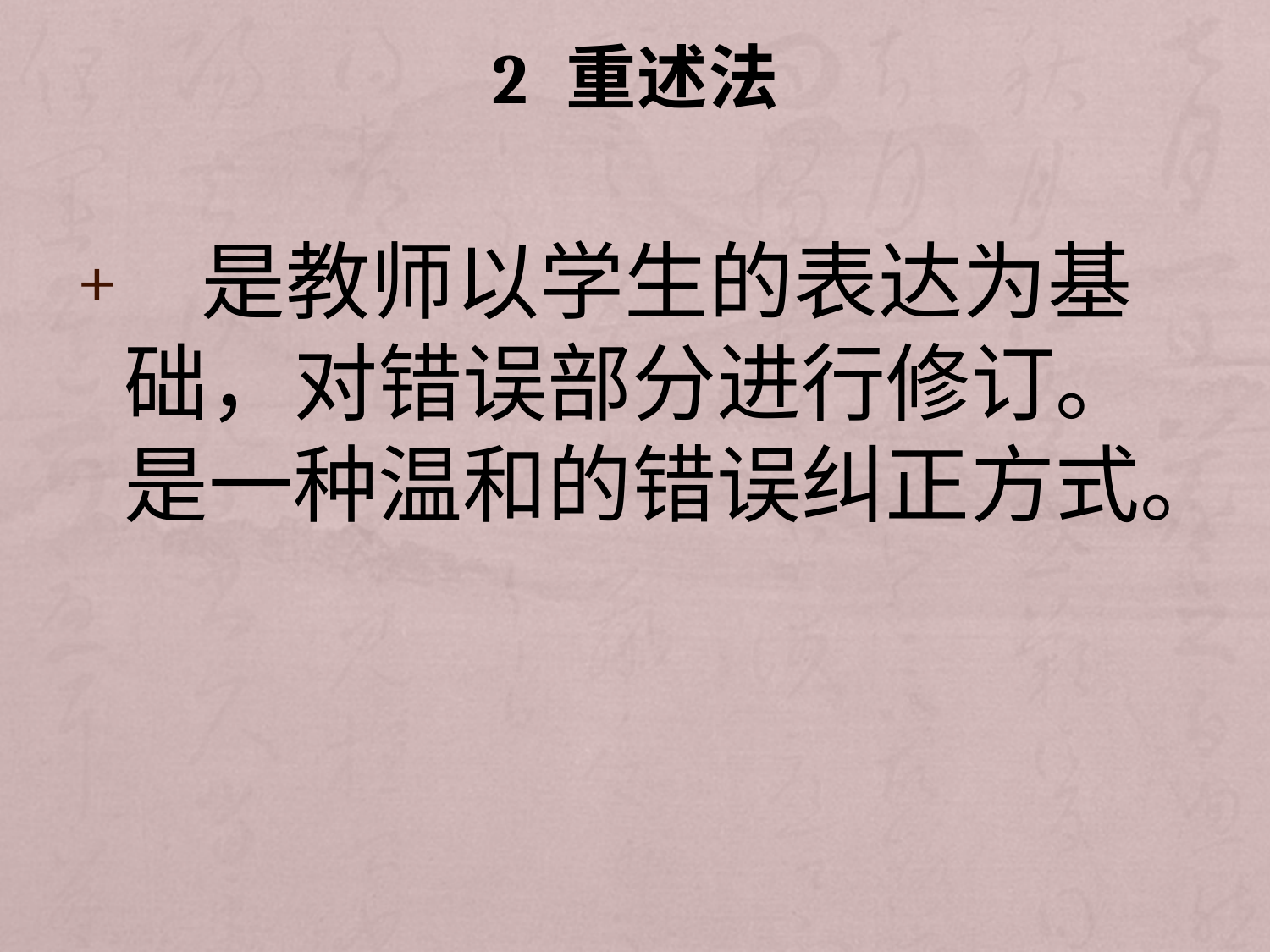

# 2 重述法
   是教师以学生的表达为基础，对错误部分进行修订。是一种温和的错误纠正方式。